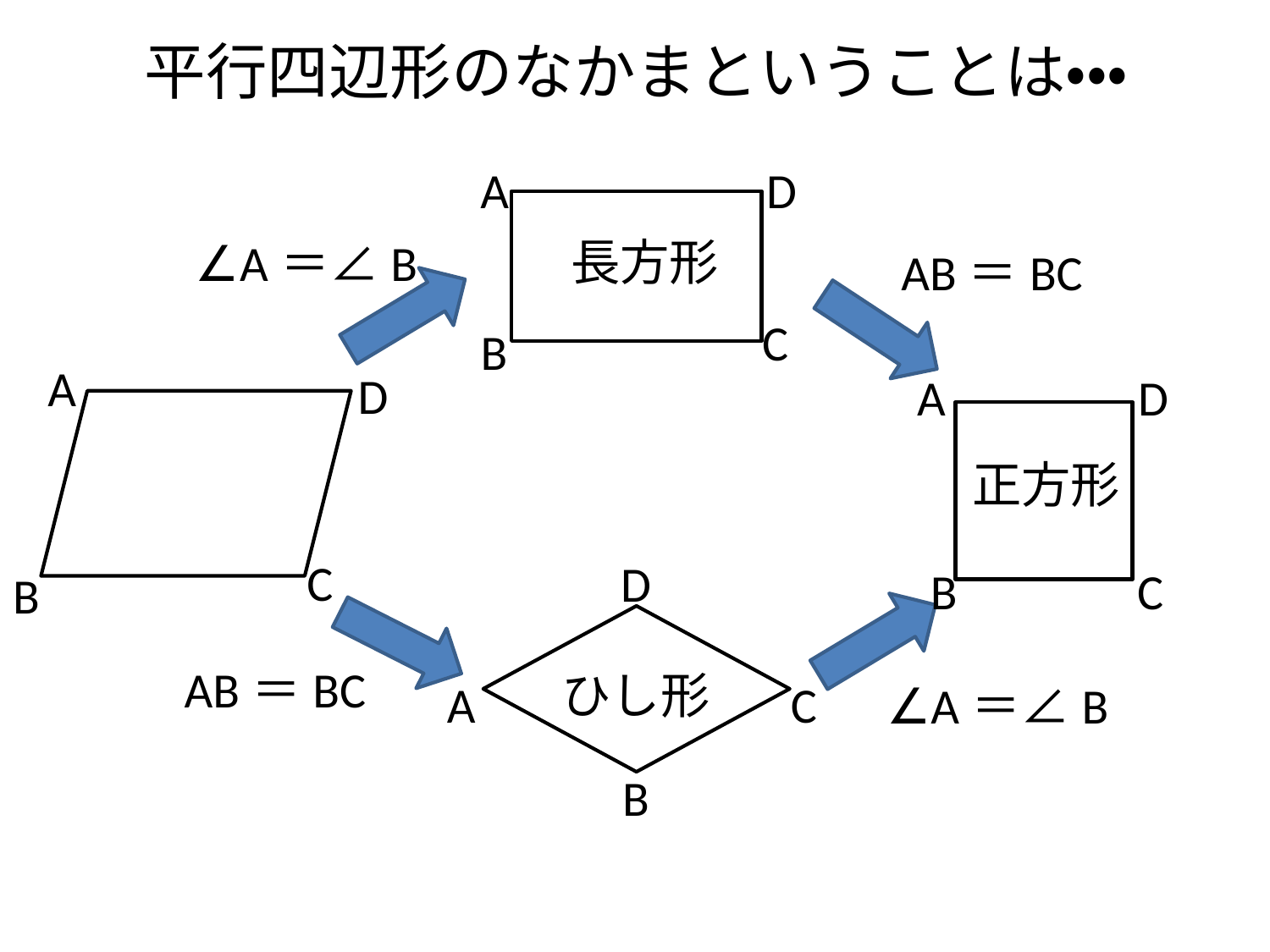

# 平行四辺形のなかまということは・・・
A
D

長方形
∠A＝∠B
AB＝BC

C
B
A
D
A
D

正方形
C
D
B
C
B

AB＝BC
ひし形
A
C
∠A＝∠B
B